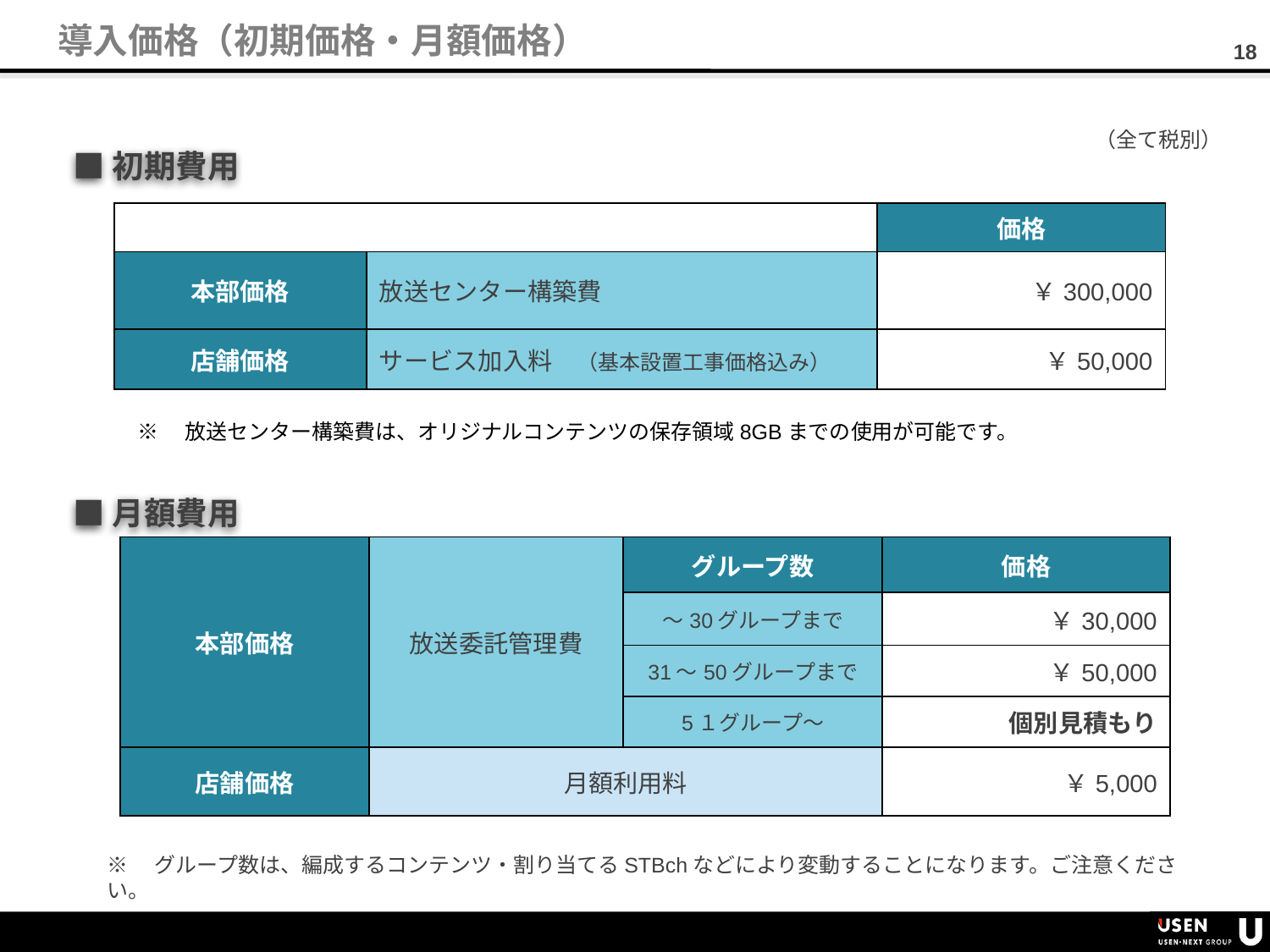

# 導入価格（初期価格・月額価格）
（全て税別）
■初期費用
|  |  | 価格 |
| --- | --- | --- |
| 本部価格 | 放送センター構築費 | ￥300,000 |
| 店舗価格 | サービス加入料　（基本設置工事価格込み） | ￥50,000 |
※　放送センター構築費は、オリジナルコンテンツの保存領域8GBまでの使用が可能です。
■月額費用
| 本部価格 | 放送委託管理費 | グループ数 | 価格 |
| --- | --- | --- | --- |
|  |  | ～30グループまで | ￥30,000 |
|  |  | 31～50グループまで | ￥50,000 |
|  |  | 5１グループ～ | 個別見積もり |
| 店舗価格 | 月額利用料 |  | ￥5,000 |
※　グループ数は、編成するコンテンツ・割り当てるSTBchなどにより変動することになります。ご注意ください。